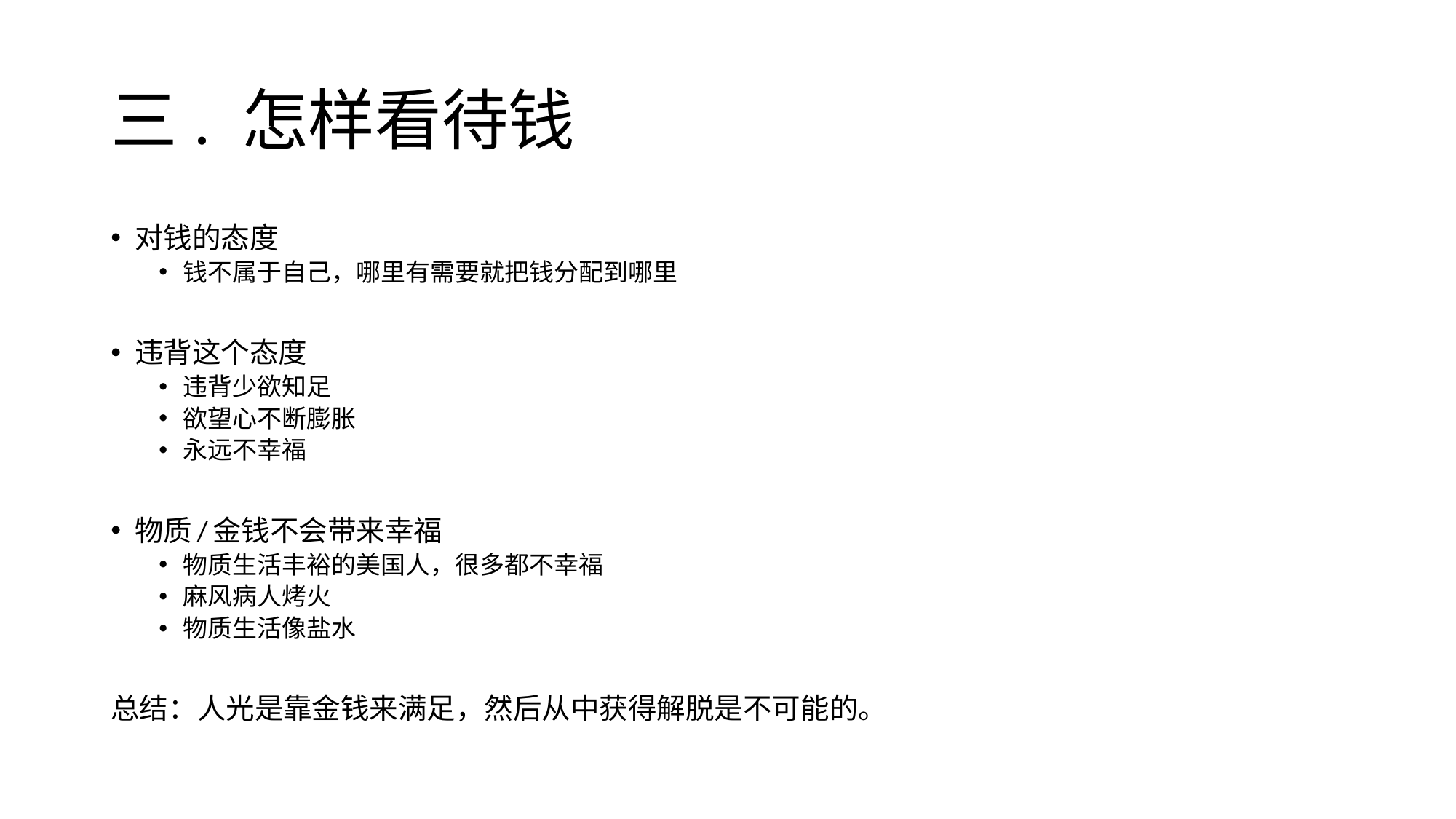

# 三. 怎样看待钱
对钱的态度
钱不属于自己，哪里有需要就把钱分配到哪里

违背这个态度
违背少欲知足
欲望心不断膨胀
永远不幸福

物质/金钱不会带来幸福
物质生活丰裕的美国人，很多都不幸福
麻风病人烤火
物质生活像盐水

总结：人光是靠金钱来满足，然后从中获得解脱是不可能的。